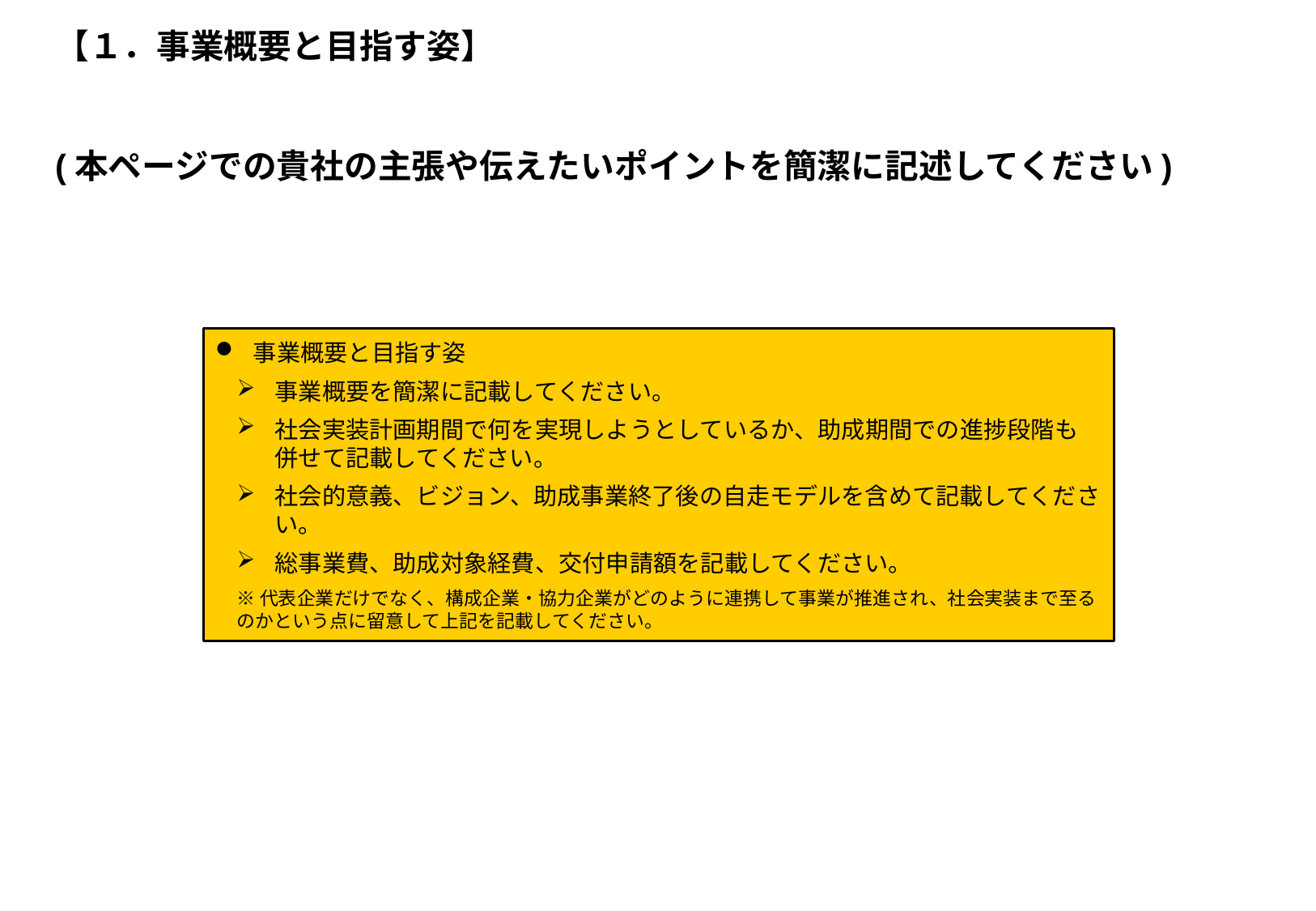

# 【１．事業概要と目指す姿】
(本ページでの貴社の主張や伝えたいポイントを簡潔に記述してください)
事業概要と目指す姿
事業概要を簡潔に記載してください。
社会実装計画期間で何を実現しようとしているか、助成期間での進捗段階も併せて記載してください。
社会的意義、ビジョン、助成事業終了後の自走モデルを含めて記載してください。
総事業費、助成対象経費、交付申請額を記載してください。
※代表企業だけでなく、構成企業・協力企業がどのように連携して事業が推進され、社会実装まで至るのかという点に留意して上記を記載してください。